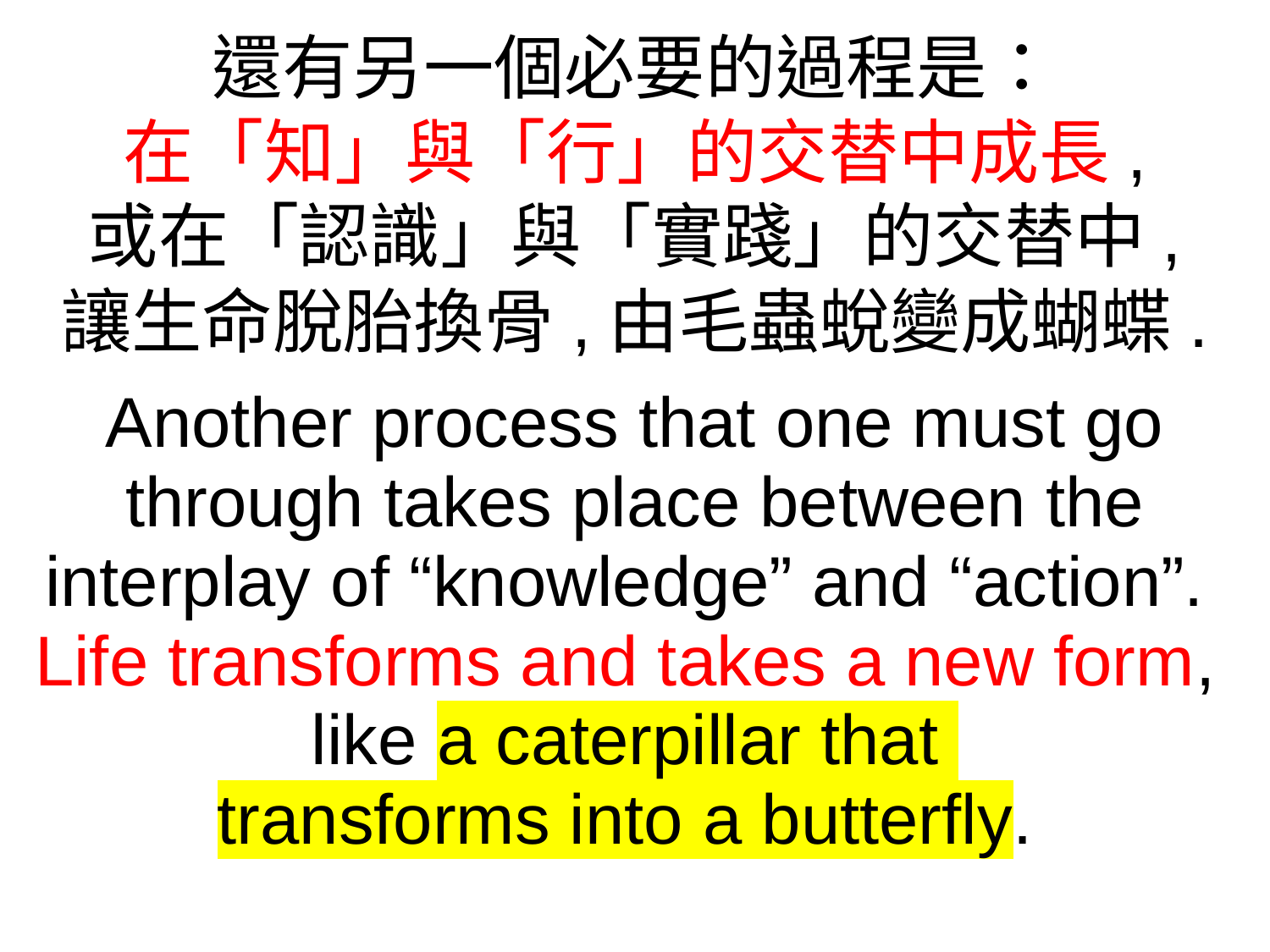

還有另一個必要的過程是：
在「知」與「行」的交替中成長,
或在「認識」與「實踐」的交替中,
讓生命脫胎換骨,由毛蟲蛻變成蝴蝶.
Another process that one must go through takes place between the interplay of “knowledge” and “action”.
Life transforms and takes a new form,
like a caterpillar that
transforms into a butterfly.